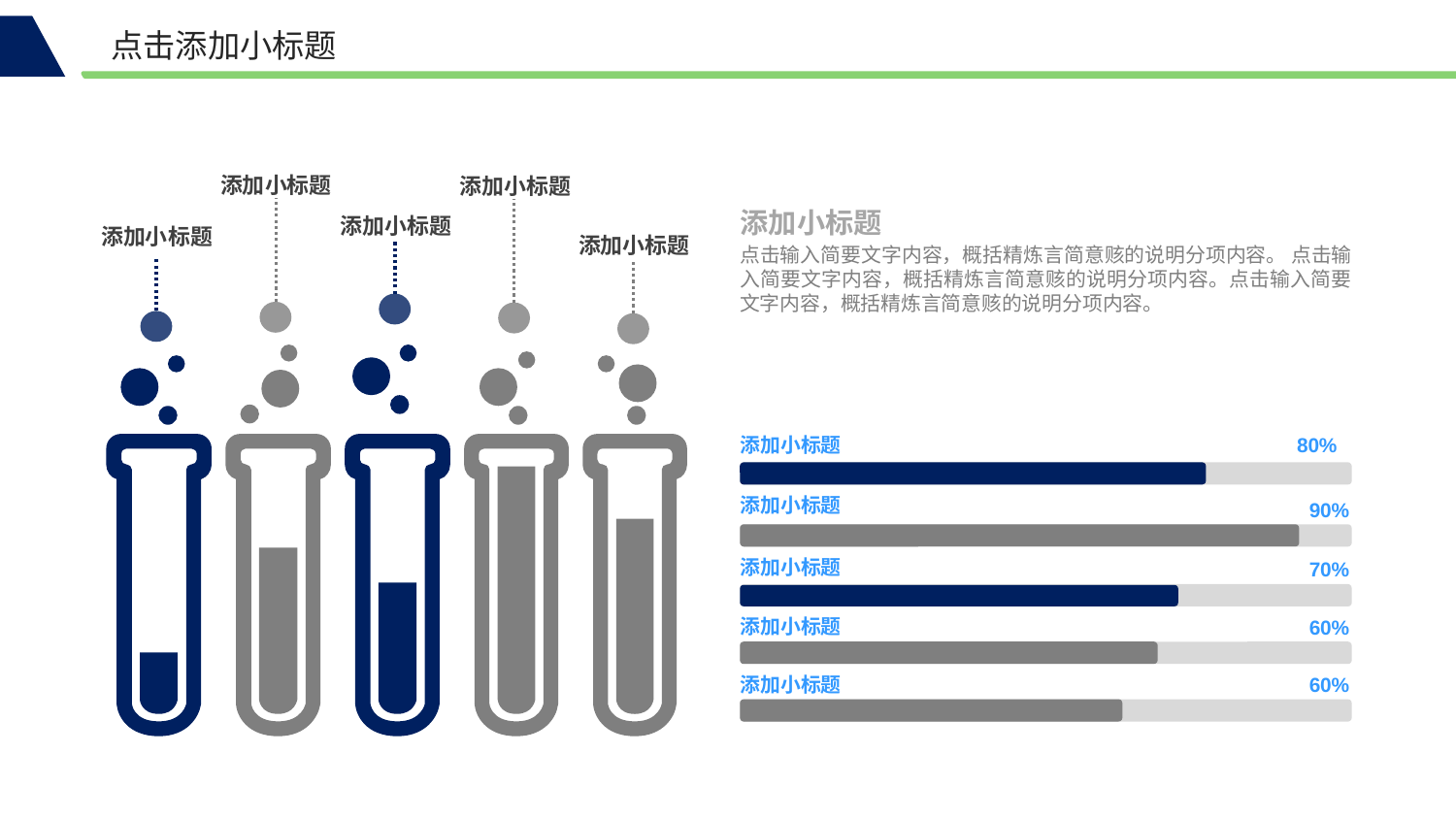

点击添加小标题

添加小标题

添加小标题

添加小标题
添加小标题

添加小标题

添加小标题

点击输入简要文字内容，概括精炼言简意赅的说明分项内容。 点击输入简要文字内容，概括精炼言简意赅的说明分项内容。点击输入简要文字内容，概括精炼言简意赅的说明分项内容。

添加小标题
80%

添加小标题
90%

添加小标题
70%

添加小标题
60%

添加小标题
60%